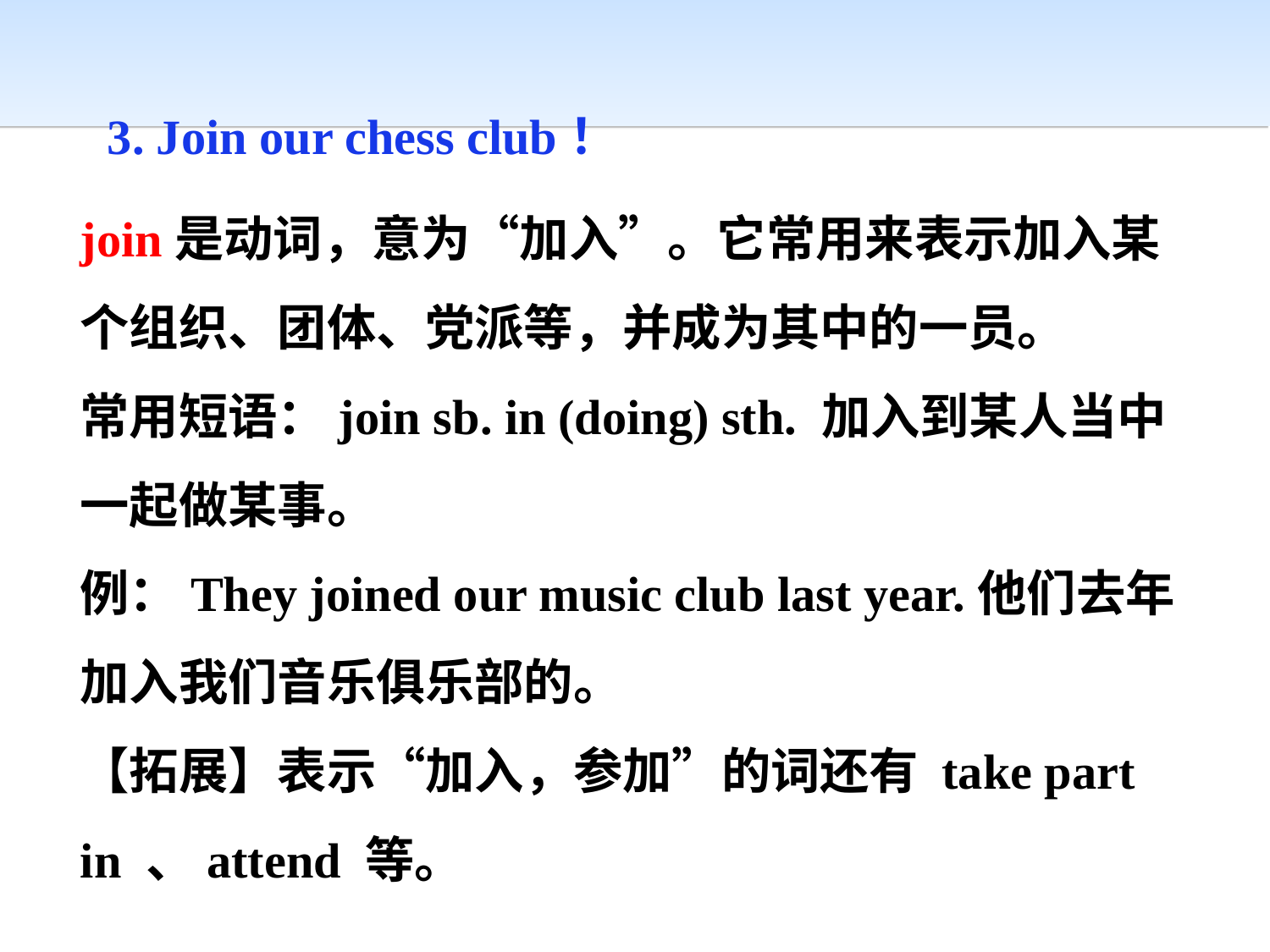

3. Join our chess club！
join是动词，意为“加入”。它常用来表示加入某个组织、团体、党派等，并成为其中的一员。
常用短语：join sb. in (doing) sth. 加入到某人当中一起做某事。
例：They joined our music club last year.他们去年加入我们音乐俱乐部的。
【拓展】表示“加入，参加”的词还有 take part in 、attend 等。